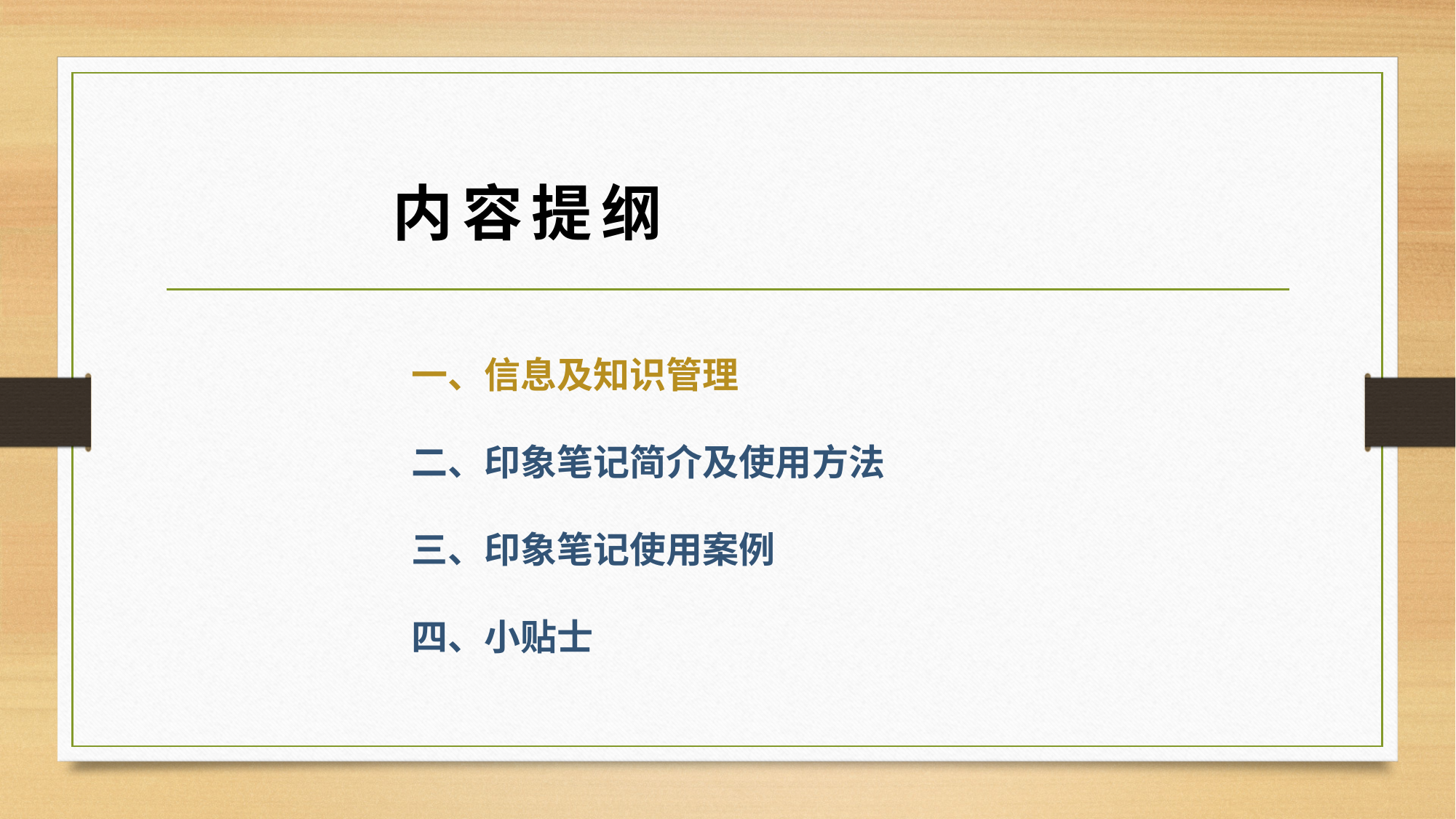

内容提纲
一、信息及知识管理
二、印象笔记简介及使用方法
三、印象笔记使用案例
四、小贴士